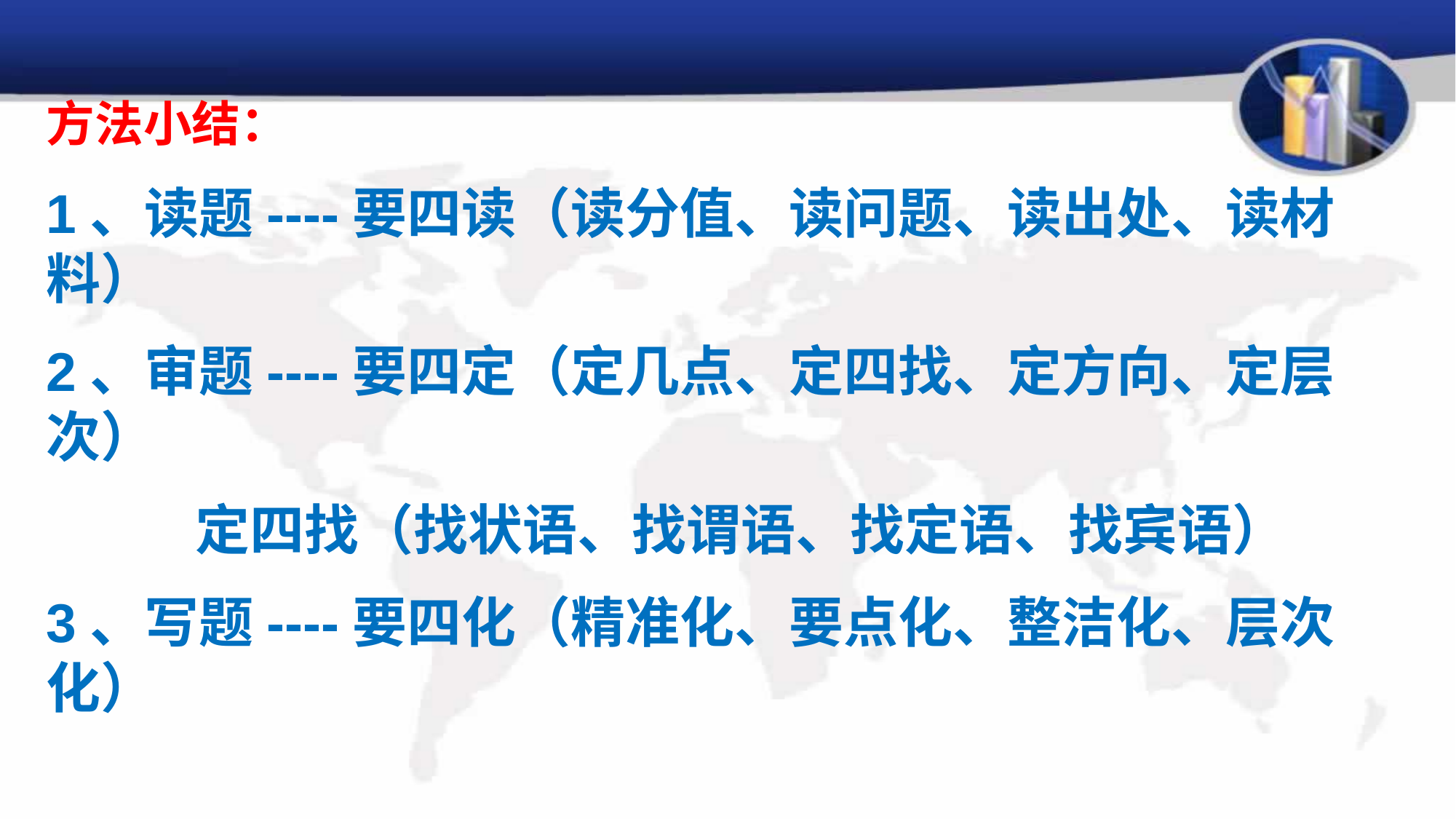

方法小结：
1、读题----要四读（读分值、读问题、读出处、读材料）
2、审题----要四定（定几点、定四找、定方向、定层次）
           定四找（找状语、找谓语、找定语、找宾语）
3、写题----要四化（精准化、要点化、整洁化、层次化）